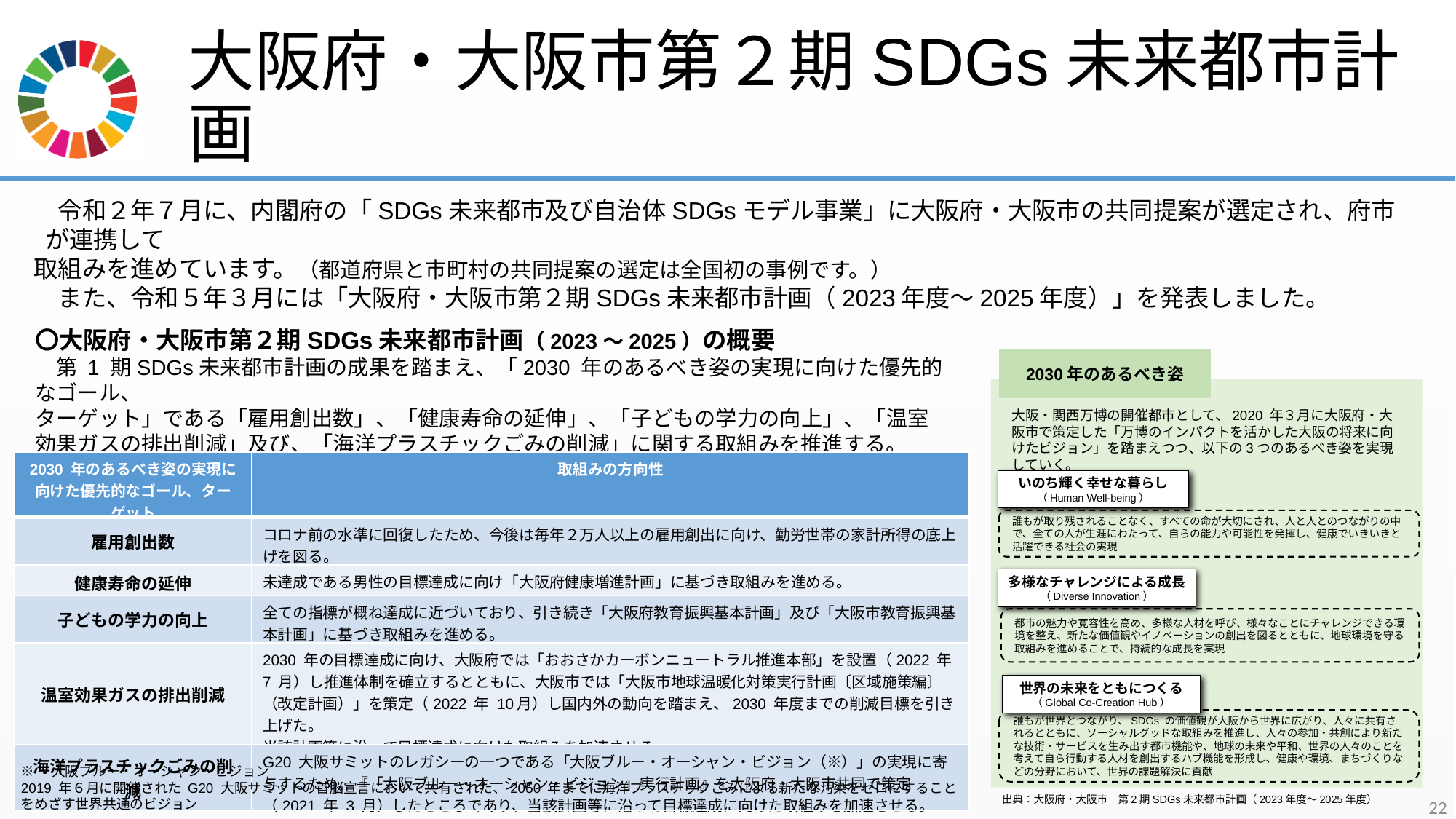

# 大阪府・大阪市第２期SDGs未来都市計画
　令和２年７月に、内閣府の「SDGs未来都市及び自治体SDGsモデル事業」に大阪府・大阪市の共同提案が選定され、府市が連携して
取組みを進めています。（都道府県と市町村の共同提案の選定は全国初の事例です。）
　また、令和５年３月には「大阪府・大阪市第２期SDGs未来都市計画（2023年度～2025年度）」を発表しました。
〇大阪府・大阪市第２期SDGs未来都市計画（2023～2025）の概要
　第 1 期SDGs未来都市計画の成果を踏まえ、「2030 年のあるべき姿の実現に向けた優先的なゴール、
ターゲット」である「雇用創出数」、「健康寿命の延伸」、「子どもの学力の向上」、「温室効果ガスの排出削減」及び、「海洋プラスチックごみの削減」に関する取組みを推進する。
2030年のあるべき姿

いのち輝く幸せな暮らし
（Human Well-being）
誰もが取り残されることなく、すべての命が大切にされ、人と人とのつながりの中で、全ての人が生涯にわたって、自らの能力や可能性を発揮し、健康でいきいきと活躍できる社会の実現
多様なチャレンジによる成長
（Diverse Innovation）
都市の魅力や寛容性を高め、多様な人材を呼び、様々なことにチャレンジできる環境を整え、新たな価値観やイノベーションの創出を図るとともに、地球環境を守る取組みを進めることで、持続的な成長を実現
世界の未来をともにつくる
（Global Co-Creation Hub）
誰もが世界とつながり、SDGs の価値観が大阪から世界に広がり、人々に共有されるとともに、ソーシャルグッドな取組みを推進し、人々の参加・共創により新たな技術・サービスを生み出す都市機能や、地球の未来や平和、世界の人々のことを考えて自ら行動する人材を創出するハブ機能を形成し、健康や環境、まちづくりなどの分野において、世界の課題解決に貢献
大阪・関西万博の開催都市として、2020 年３月に大阪府・大阪市で策定した「万博のインパクトを活かした大阪の将来に向けたビジョン」を踏まえつつ、以下の3つのあるべき姿を実現していく。
| 2030 年のあるべき姿の実現に 向けた優先的なゴール、ターゲット | 取組みの方向性 |
| --- | --- |
| 雇用創出数 | コロナ前の水準に回復したため、今後は毎年２万人以上の雇用創出に向け、勤労世帯の家計所得の底上げを図る。 |
| 健康寿命の延伸 | 未達成である男性の目標達成に向け「大阪府健康増進計画」に基づき取組みを進める。 |
| 子どもの学力の向上 | 全ての指標が概ね達成に近づいており、引き続き「大阪府教育振興基本計画」及び「大阪市教育振興基本計画」に基づき取組みを進める。 |
| 温室効果ガスの排出削減 | 2030 年の目標達成に向け、大阪府では「おおさかカーボンニュートラル推進本部」を設置（2022 年 7 月）し推進体制を確立するとともに、大阪市では「大阪市地球温暖化対策実行計画〔区域施策編〕（改定計画）」を策定（2022 年 10月）し国内外の動向を踏まえ、2030 年度までの削減目標を引き上げた。 当該計画等に沿って目標達成に向けた取組みを加速させる。 |
| 海洋プラスチックごみの削減 | G20 大阪サミットのレガシーの一つである「大阪ブルー・オーシャン・ビジョン（※）」の実現に寄与するため、『「大阪ブルー・オーシャン・ビジョン」実行計画』を大阪府・大阪市共同で策定（2021 年 3 月）したところであり、当該計画等に沿って目標達成に向けた取組みを加速させる。 |
※　大阪ブルー・オーシャン・ビジョン
2019 年６月に開催された G20 大阪サミットの首脳宣言において共有された、2050 年までに海洋プラスチックごみによる新たな汚染をゼロにすることをめざす世界共通のビジョン
22
出典：大阪府・大阪市　第2期SDGs未来都市計画（2023年度～2025年度）